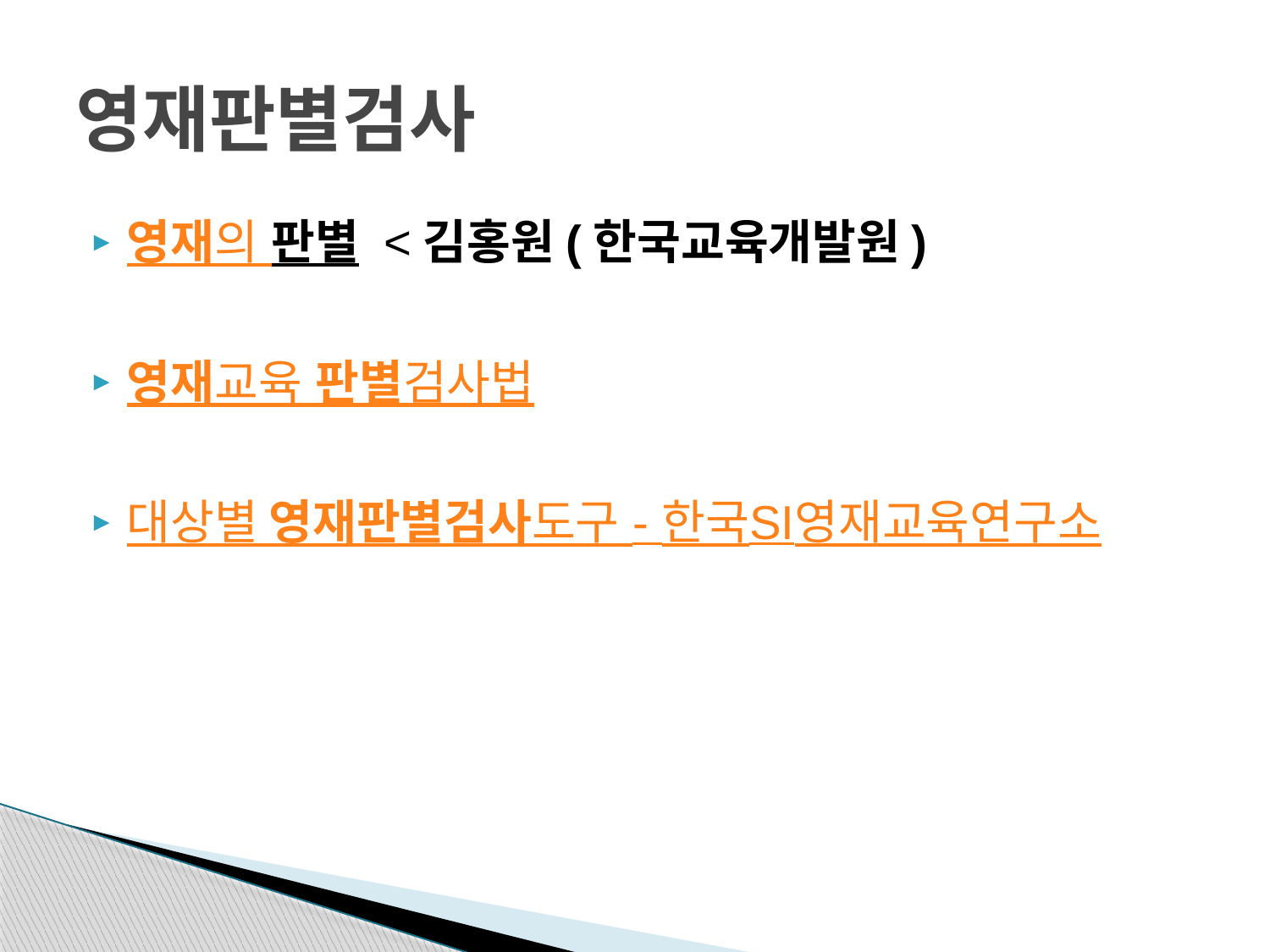

# 영재판별검사
영재의 판별 <김홍원(한국교육개발원)

영재교육 판별검사법

대상별 영재판별검사도구 - 한국SI영재교육연구소